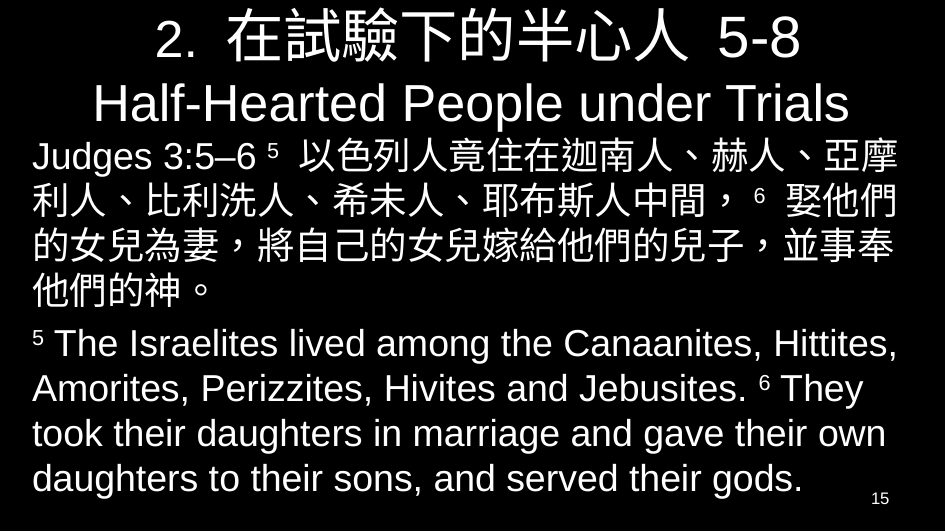

# 2. 在試驗下的半心人 5-8 Half-Hearted People under Trials
Judges 3:5–6 5 以色列人竟住在迦南人、赫人、亞摩利人、比利洗人、希未人、耶布斯人中間，6 娶他們的女兒為妻，將自己的女兒嫁給他們的兒子，並事奉他們的神。
5 The Israelites lived among the Canaanites, Hittites, Amorites, Perizzites, Hivites and Jebusites. 6 They took their daughters in marriage and gave their own daughters to their sons, and served their gods.

15